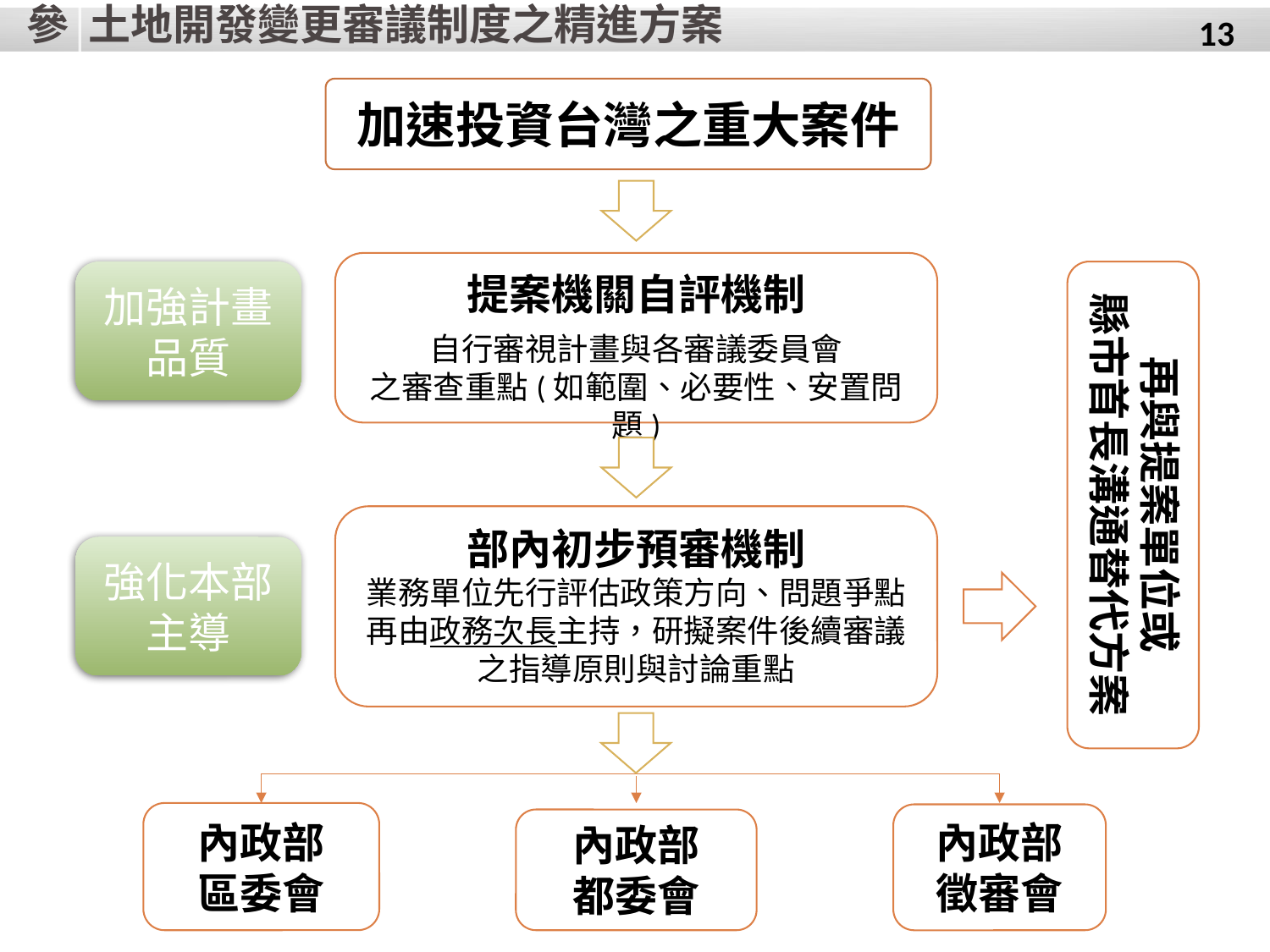

參
土地開發變更審議制度之精進方案
13

加速投資台灣之重大案件

提案機關自評機制
自行審視計畫與各審議委員會
之審查重點(如範圍、必要性、安置問題)

加強計畫品質
再與提案單位或
縣市首長溝通替代方案

部內初步預審機制
業務單位先行評估政策方向、問題爭點
再由政務次長主持，研擬案件後續審議之指導原則與討論重點

強化本部主導

內政部
區委會
內政部
徵審會
內政部
都委會